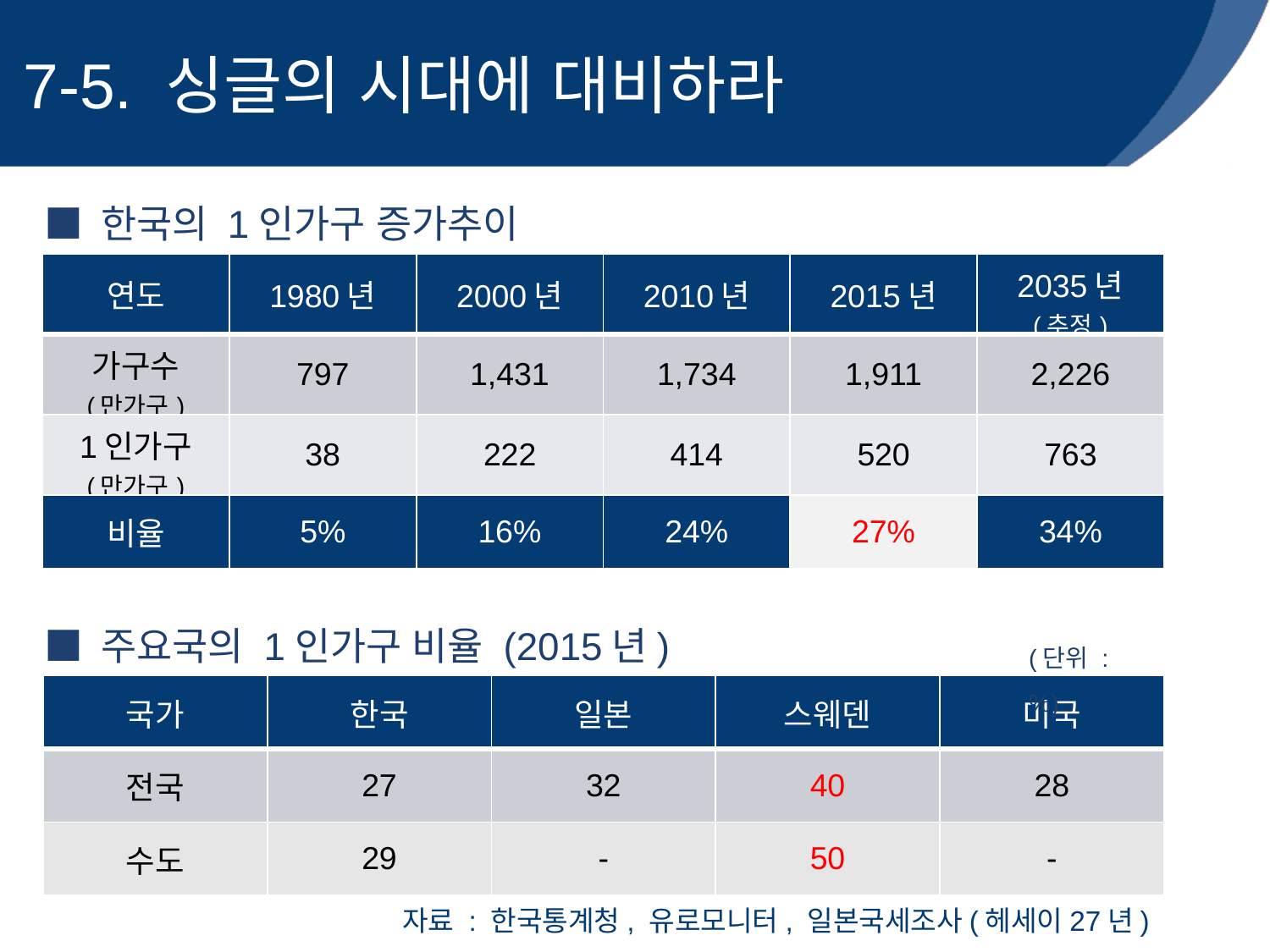

7-5. 싱글의 시대에 대비하라
■ 한국의 1인가구 증가추이
| 연도 | 1980년 | 2000년 | 2010년 | 2015년 | 2035년 (추정) |
| --- | --- | --- | --- | --- | --- |
| 가구수 (만가구) | 797 | 1,431 | 1,734 | 1,911 | 2,226 |
| 1인가구 (만가구) | 38 | 222 | 414 | 520 | 763 |
| 비율 | 5% | 16% | 24% | 27% | 34% |
■ 주요국의 1인가구 비율 (2015년)
(단위 : %)
| 국가 | 한국 | 일본 | 스웨덴 | 미국 |
| --- | --- | --- | --- | --- |
| 전국 | 27 | 32 | 40 | 28 |
| 수도 | 29 | - | 50 | - |
자료 : 한국통계청, 유로모니터, 일본국세조사(헤세이27년)